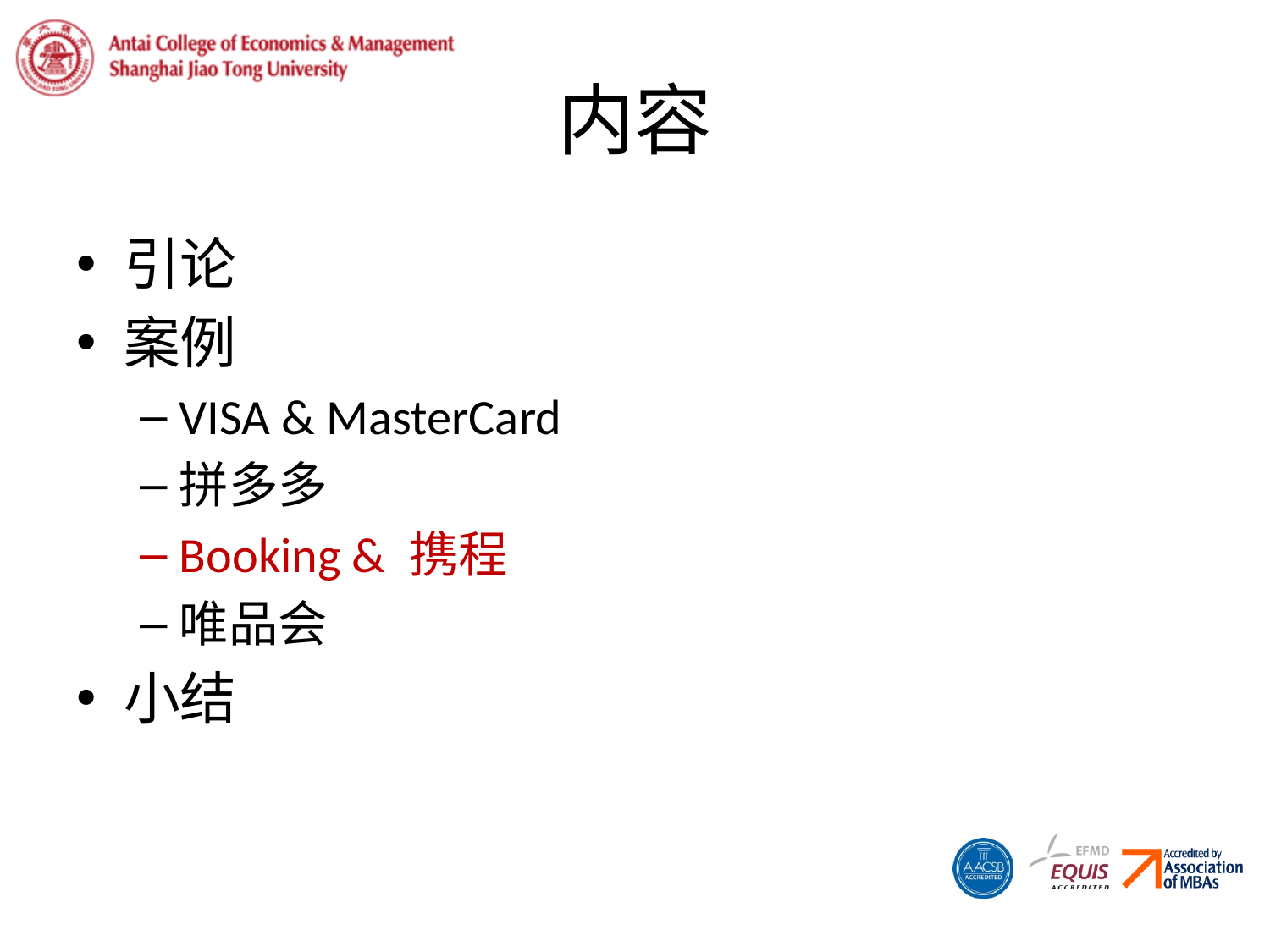

# 内容
引论
案例
VISA & MasterCard
拼多多
Booking & 携程
唯品会
小结